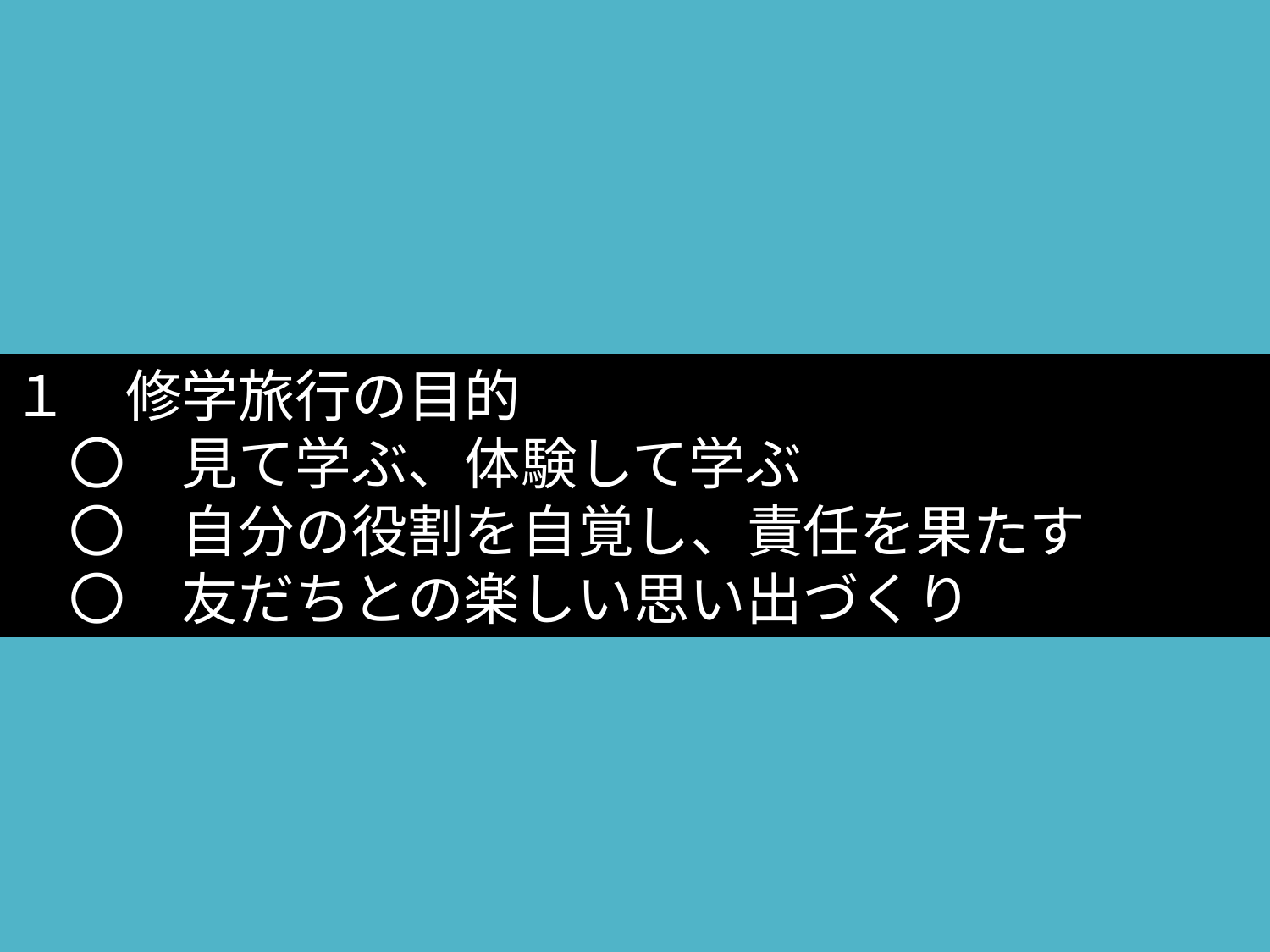

１　修学旅行の目的
　〇　見て学ぶ、体験して学ぶ
　〇　自分の役割を自覚し、責任を果たす
　〇　友だちとの楽しい思い出づくり